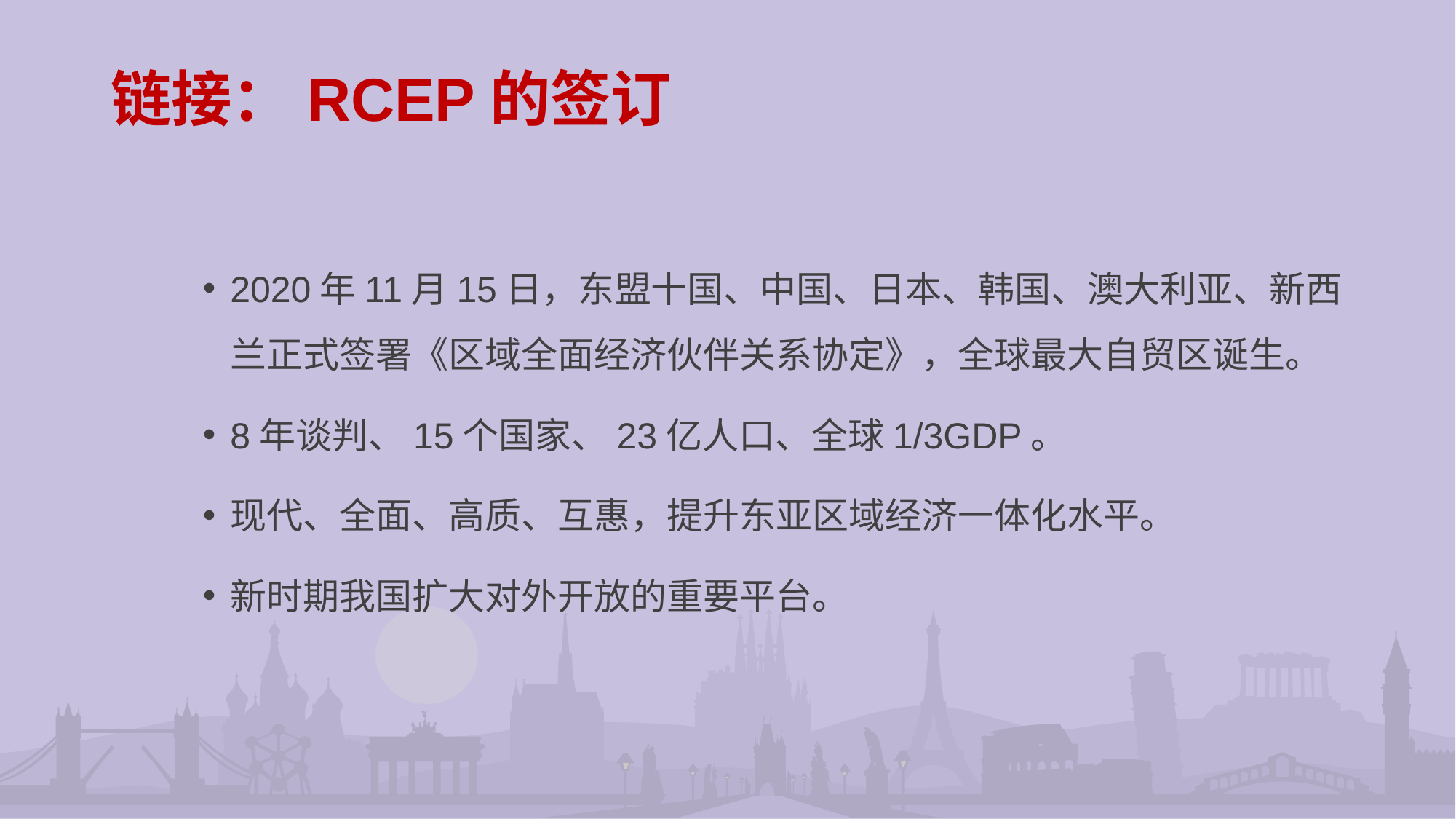

# 链接：RCEP的签订
2020年11月15日，东盟十国、中国、日本、韩国、澳大利亚、新西兰正式签署《区域全面经济伙伴关系协定》，全球最大自贸区诞生。
8年谈判、15个国家、23亿人口、全球1/3GDP。
现代、全面、高质、互惠，提升东亚区域经济一体化水平。
新时期我国扩大对外开放的重要平台。